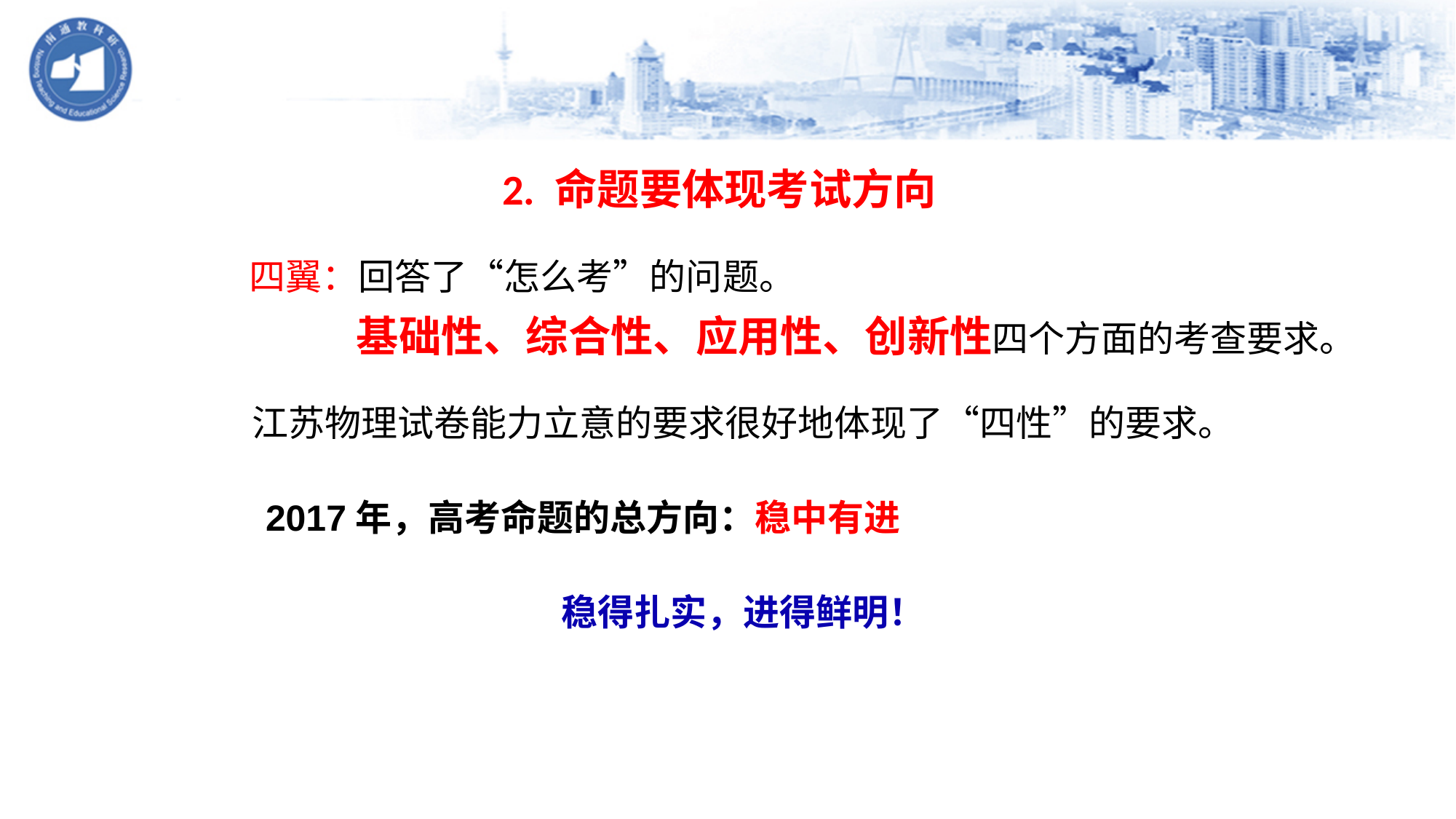

2. 命题要体现考试方向
四翼：回答了“怎么考”的问题。
            基础性、综合性、应用性、创新性四个方面的考查要求。
江苏物理试卷能力立意的要求很好地体现了“四性”的要求。
2017年，高考命题的总方向：稳中有进
稳得扎实，进得鲜明！